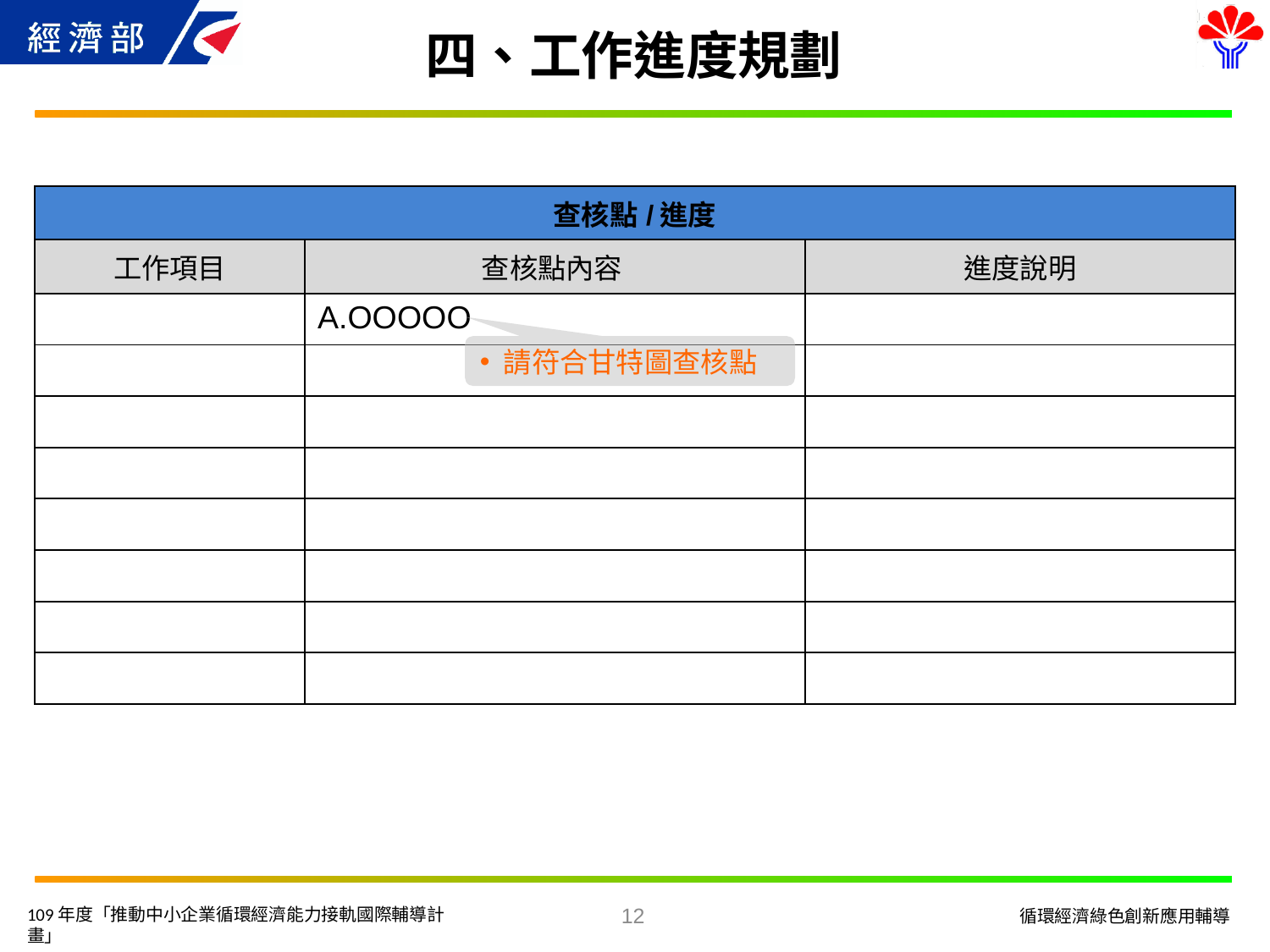

# 四、工作進度規劃
| 查核點/進度 |  |  |
| --- | --- | --- |
| 工作項目 | 查核點內容 | 進度說明 |
|  | A.OOOOO |  |
|  |  |  |
|  |  |  |
|  |  |  |
|  |  |  |
|  |  |  |
|  |  |  |
|  |  |  |
請符合甘特圖查核點
12